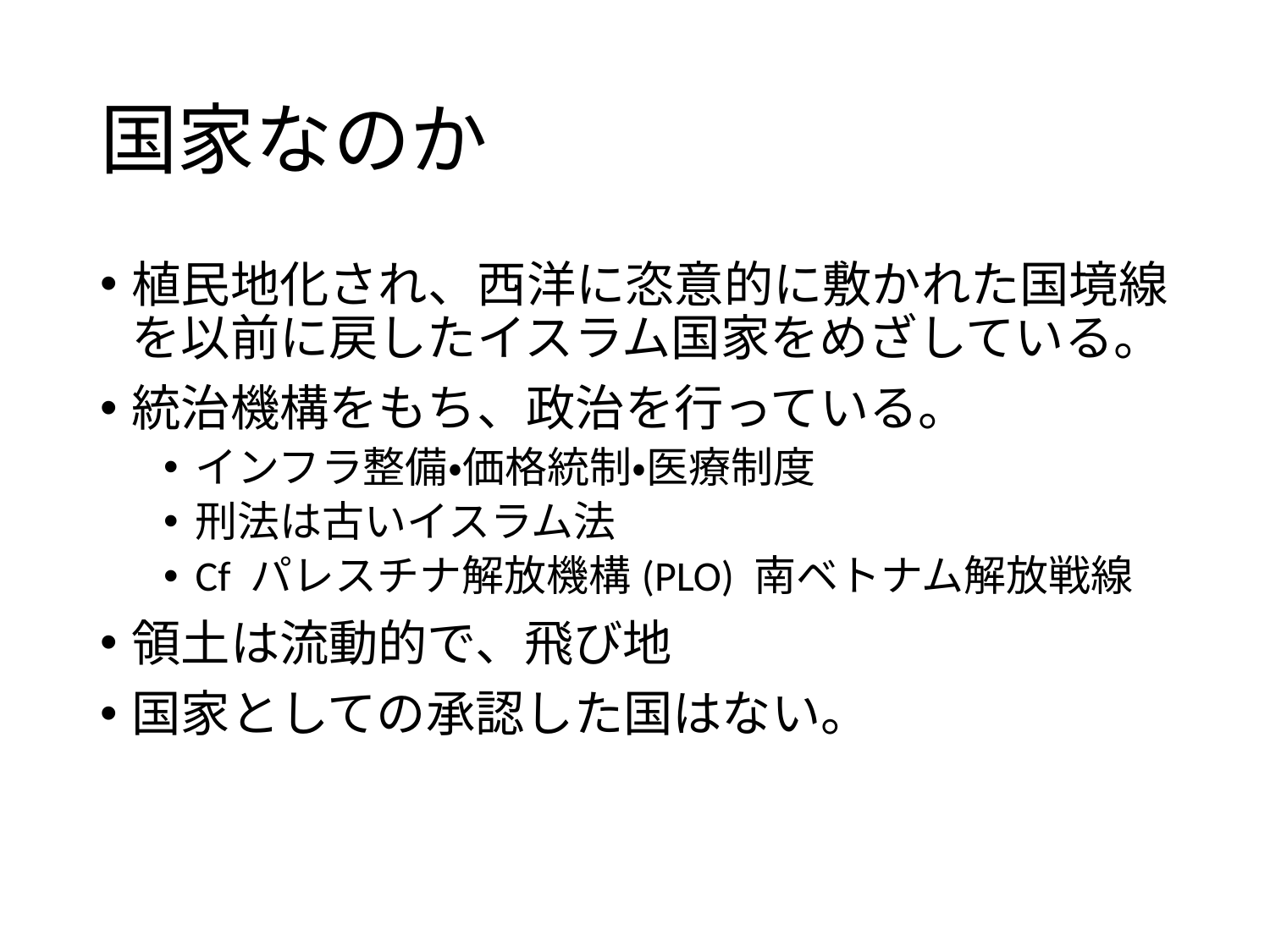

# 国家なのか
植民地化され、西洋に恣意的に敷かれた国境線を以前に戻したイスラム国家をめざしている。
統治機構をもち、政治を行っている。
インフラ整備・価格統制・医療制度
刑法は古いイスラム法
Cf パレスチナ解放機構(PLO) 南ベトナム解放戦線
領土は流動的で、飛び地
国家としての承認した国はない。